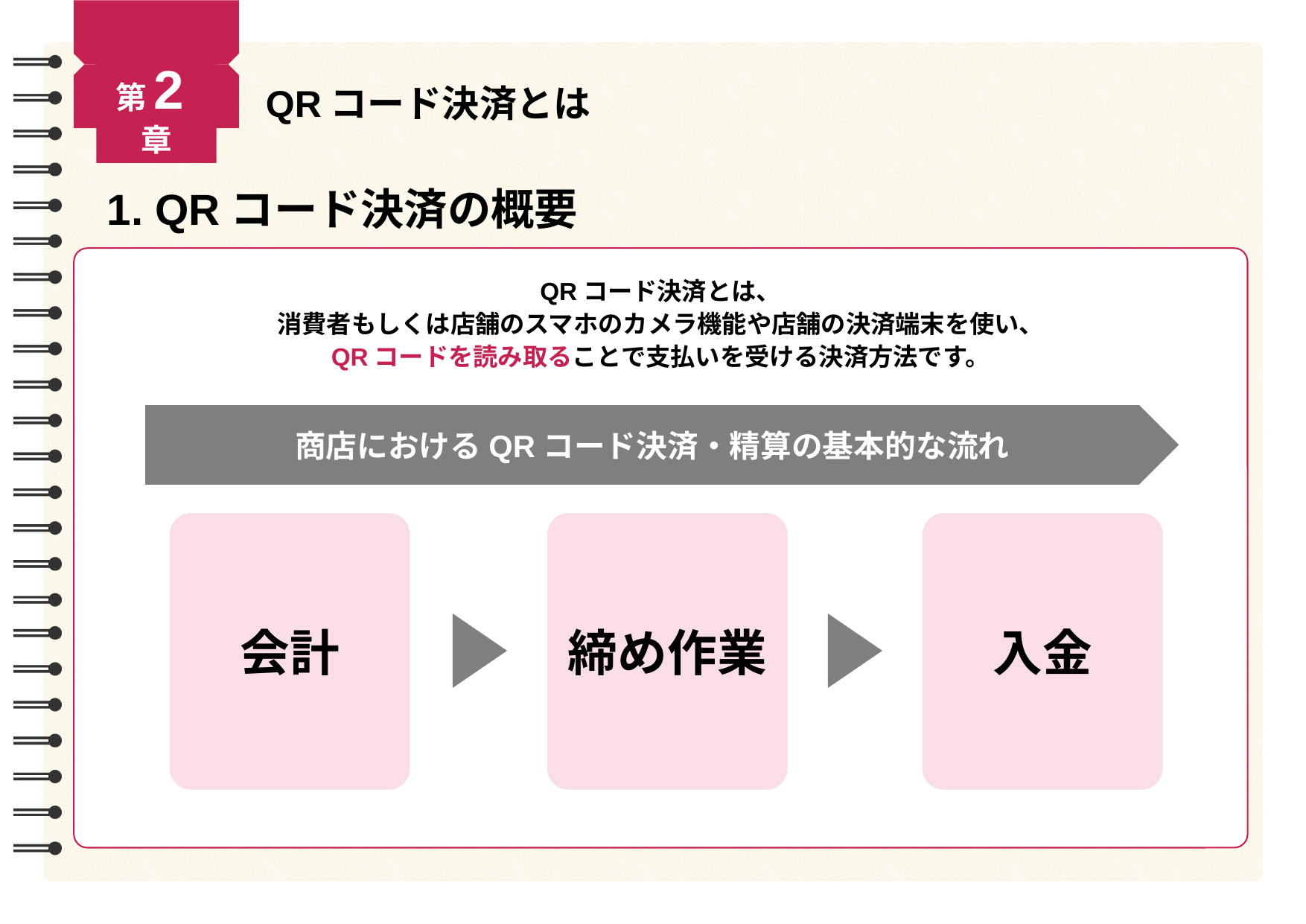

第2章

QRコード決済とは
1. QRコード決済の概要

QRコード決済とは、
消費者もしくは店舗のスマホのカメラ機能や店舗の決済端末を使い、
QRコードを読み取ることで支払いを受ける決済方法です。
商店におけるQRコード決済・精算の基本的な流れ
会計
締め作業
入金